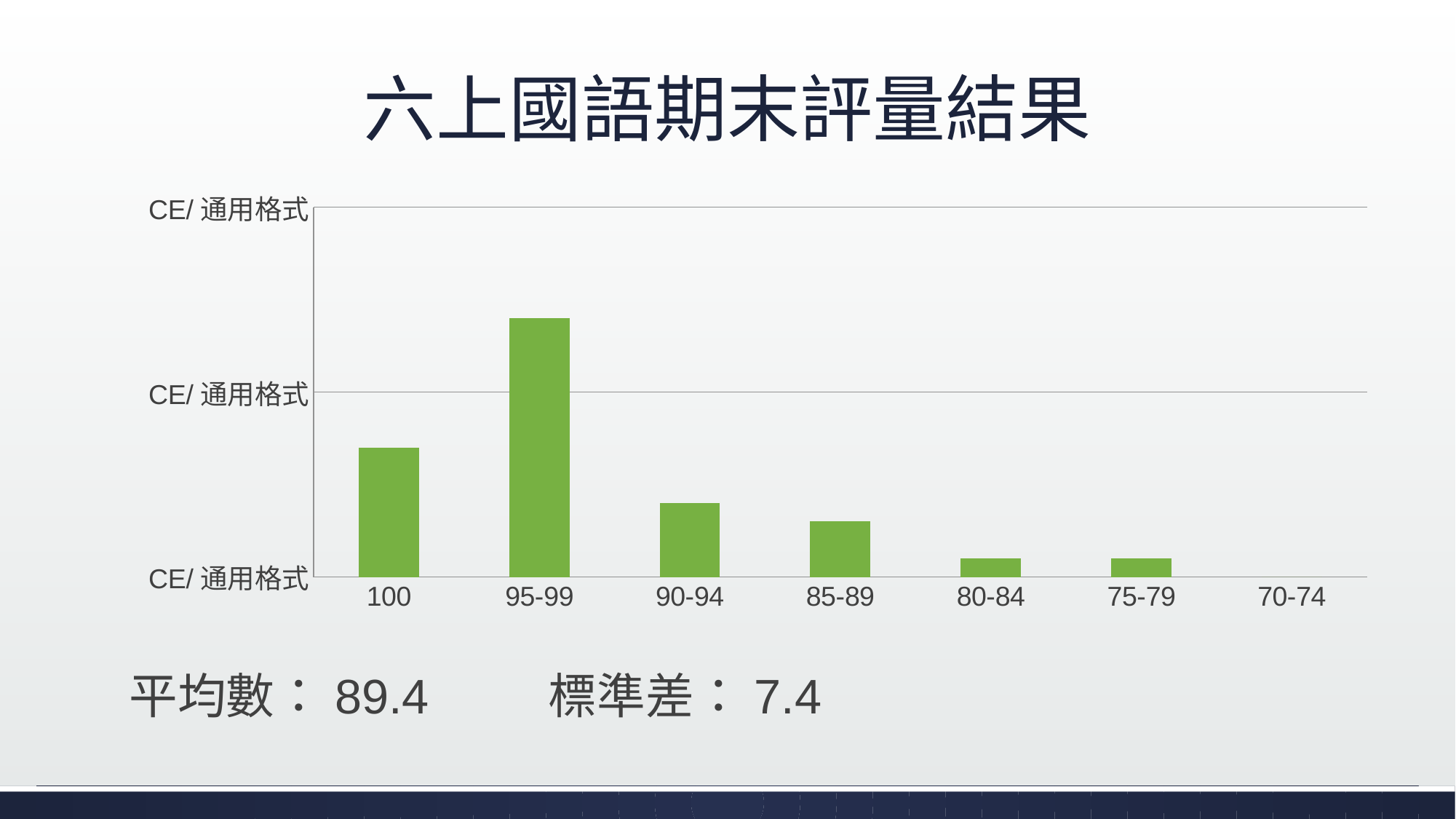

# 六上國語期末評量結果

### Chart

| Category | 人數 |
|---|---|
| 100 | 7.0 |
| 95-99 | 14.0 |
| 90-94 | 4.0 |
| 85-89 | 3.0 |
| 80-84 | 1.0 |
| 75-79 | 1.0 |
| 70-74 | 0.0 |
平均數：89.4        標準差：7.4